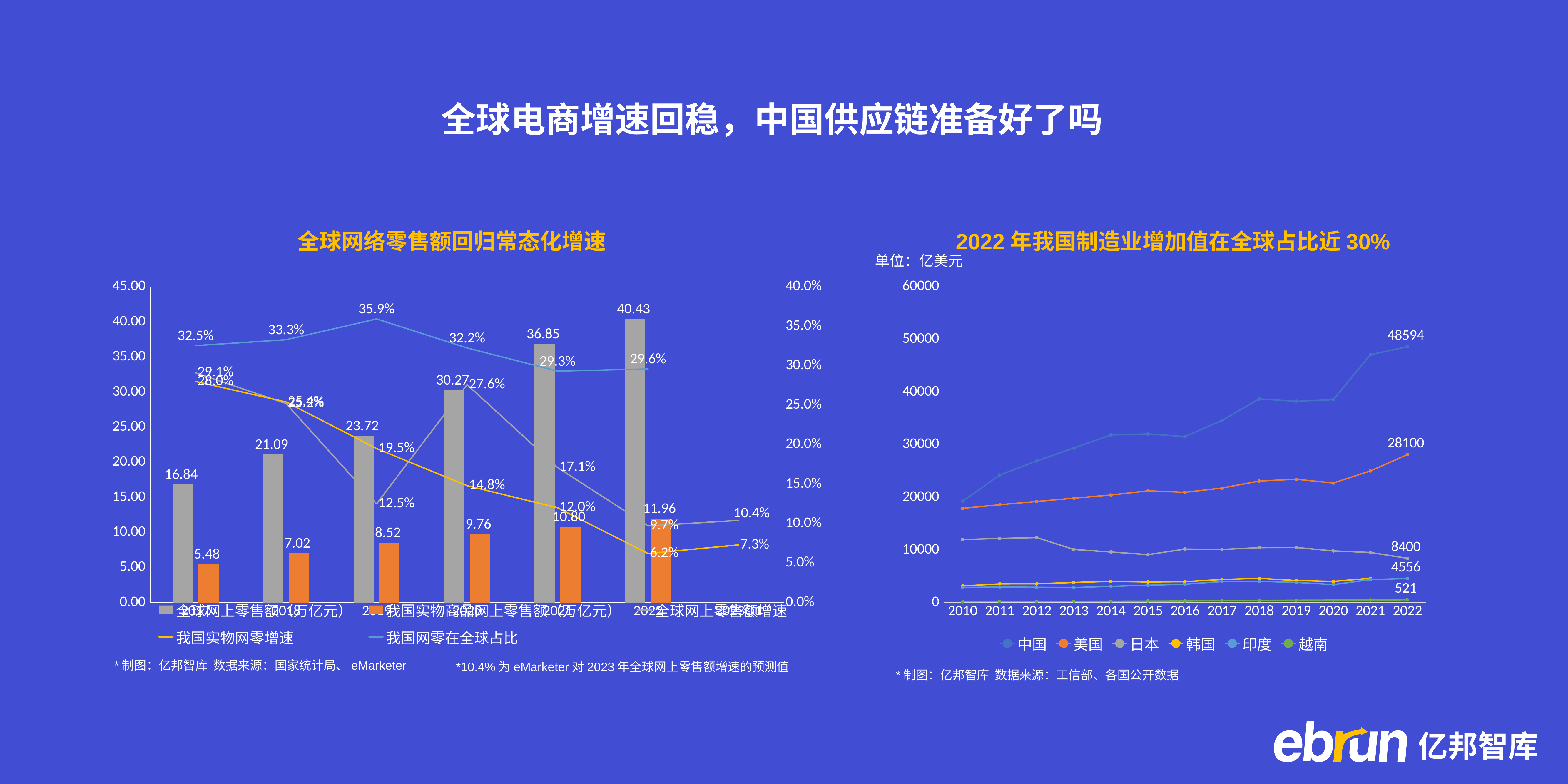

全球电商增速回稳，中国供应链准备好了吗
全球网络零售额回归常态化增速
2022年我国制造业增加值在全球占比近30%
单位：亿美元

### Chart

| Category | 全球网上零售额（万亿元） | 我国实物商品网上零售额（万亿元） | 全球网上零售额增速 | 我国实物网零增速 | 我国网零在全球占比 |
|---|---|---|---|---|---|
| 2017 | 16.84 | 5.48 | 0.291 | 0.28 | 0.32541567695962 |
| 2018 | 21.09 | 7.02 | 0.252 | 0.254 | 0.332859174964438 |
| 2019 | 23.72 | 8.52 | 0.125 | 0.195 | 0.359190556492411 |
| 2020 | 30.27 | 9.76 | 0.276 | 0.148 | 0.322431450280806 |
| 2021 | 36.85 | 10.8 | 0.171 | 0.12 | 0.293080054274084 |
| 2022 | 40.43 | 11.96 | 0.097 | 0.062 | 0.295819935691318 |
| 2023Q1 | None | None | 0.104 | 0.073 | None |

### Chart

| Category | 中国 | 美国 | 日本 | 韩国 | 印度 | 越南 |
|---|---|---|---|---|---|---|
| 2010 | 19243.7 | 17889.5 | 11959.4 | 3139.2 | 2853.6 | 150.1 |
| 2011 | 24213.7 | 18576.8 | 12176.8 | 3538.7 | 2942.3 | 181.0 |
| 2012 | 26900.9 | 19197.0 | 12335.7 | 3558.1 | 2890.8 | 207.0 |
| 2013 | 29353.4 | 19817.5 | 10074.9 | 3808.9 | 2832.1 | 228.3 |
| 2014 | 31842.4 | 20423.4 | 9595.0 | 4014.0 | 3072.1 | 245.4 |
| 2015 | 32025.0 | 21217.9 | 9095.4 | 3899.8 | 3278.2 | 264.6 |
| 2016 | 31531.2 | 20940.7 | 10151.5 | 3954.0 | 3479.4 | 292.8 |
| 2017 | 34603.3 | 21749.4 | 10076.6 | 4375.7 | 3982.0 | 343.1 |
| 2018 | 38684.6 | 23080.6 | 10419.7 | 4594.7 | 4012.0 | 392.3 |
| 2019 | 38234.1 | 23418.5 | 10455.5 | 4169.9 | 3825.6 | 431.7 |
| 2020 | 38538.1 | 22700.0 | 9800.0 | 4007.6 | 3399.8 | 452.7 |
| 2021 | 47098.3 | 25000.0 | 9500.0 | 4600.0 | 4355.0 | 481.6 |
| 2022 | 48594.0 | 28100.0 | 8400.0 | None | 4556.0 | 521.0 |
*制图：亿邦智库  数据来源：国家统计局、eMarketer
*10.4%为eMarketer对2023年全球网上零售额增速的预测值
*制图：亿邦智库  数据来源：工信部、各国公开数据

亿邦智库